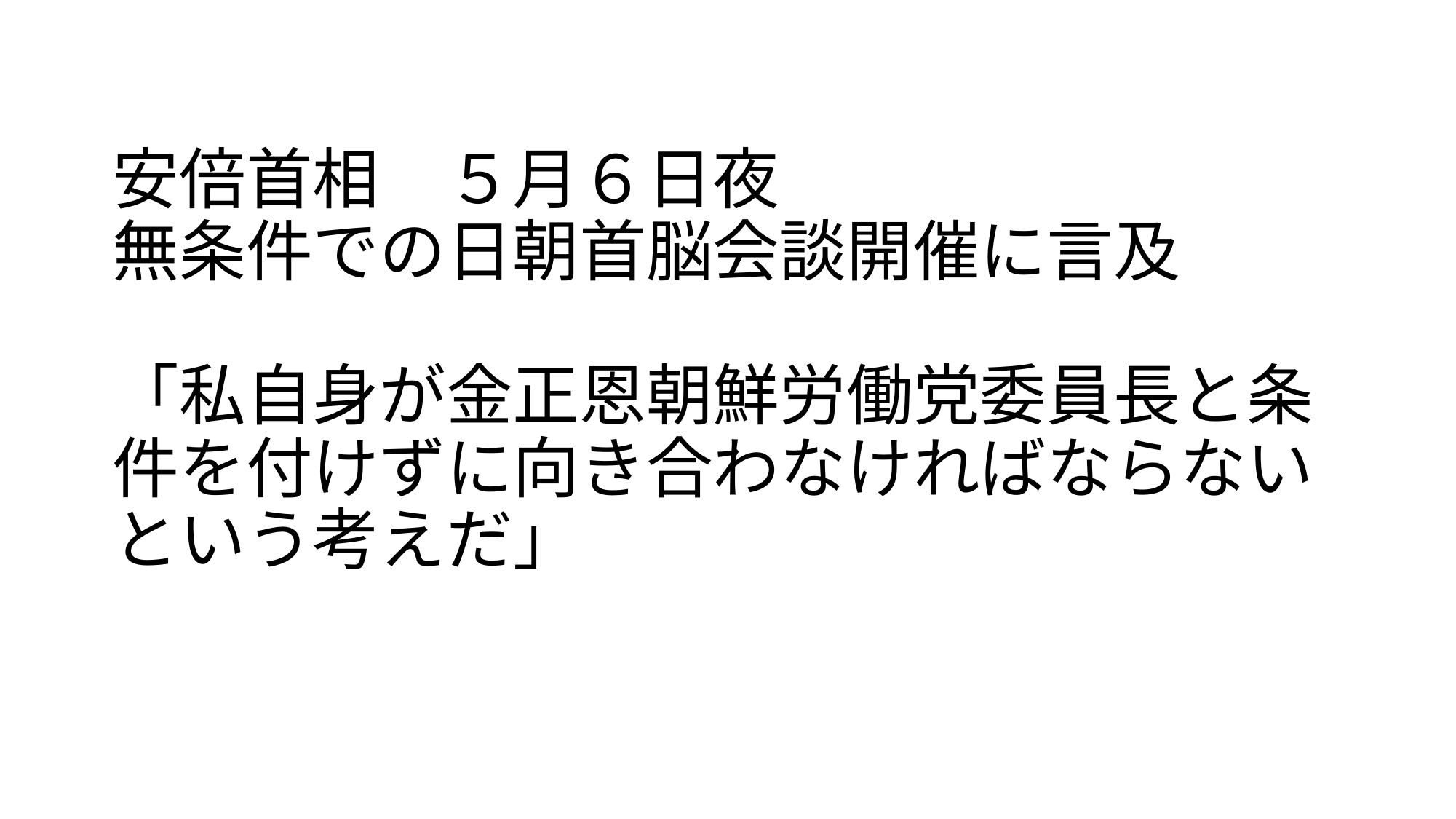

# 安倍首相　５月６日夜 無条件での日朝首脳会談開催に言及 「私自身が金正恩朝鮮労働党委員長と条件を付けずに向き合わなければならないという考えだ」